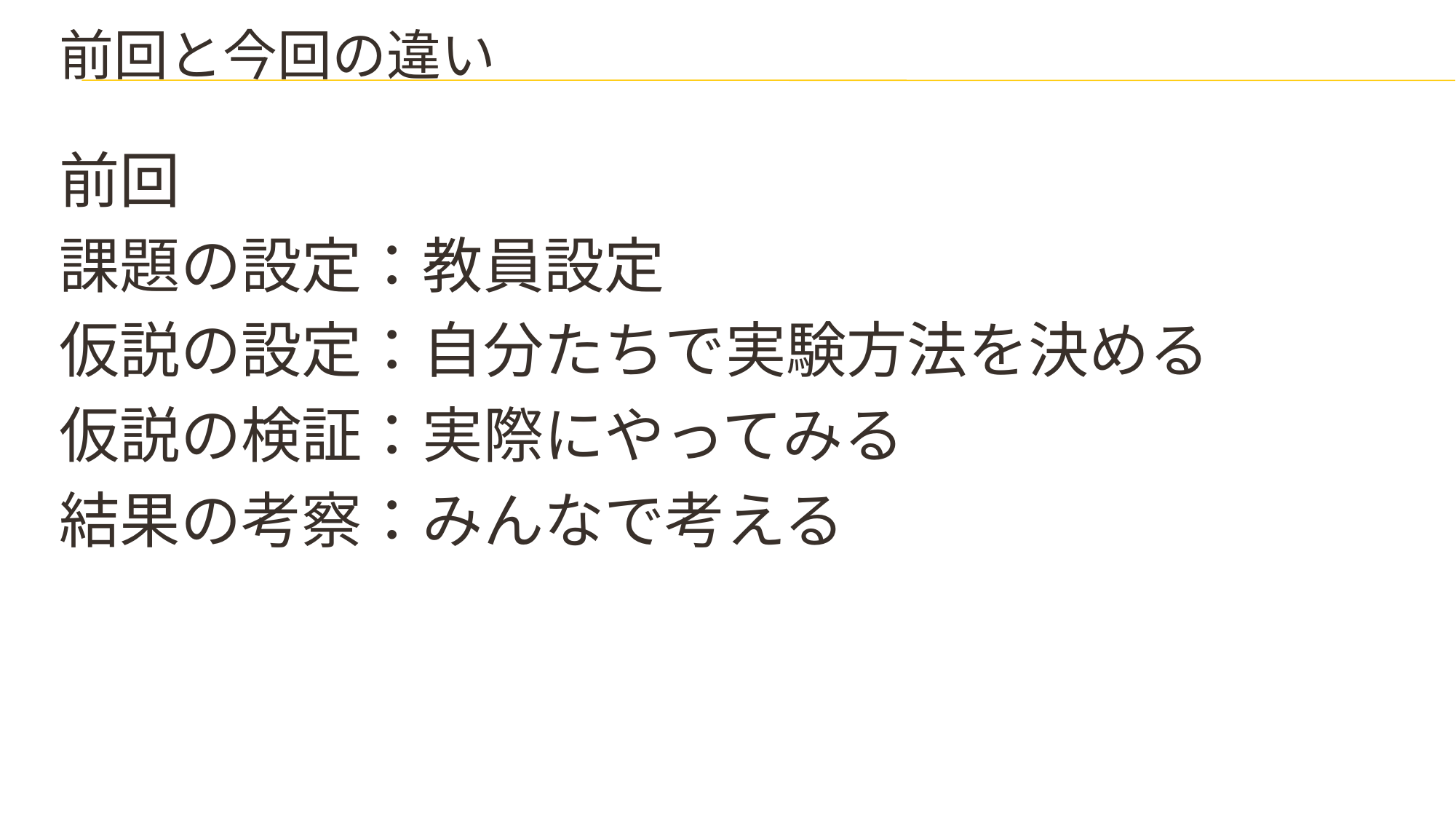

# 前回と今回の違い
前回
課題の設定：教員設定
仮説の設定：自分たちで実験方法を決める
仮説の検証：実際にやってみる
結果の考察：みんなで考える